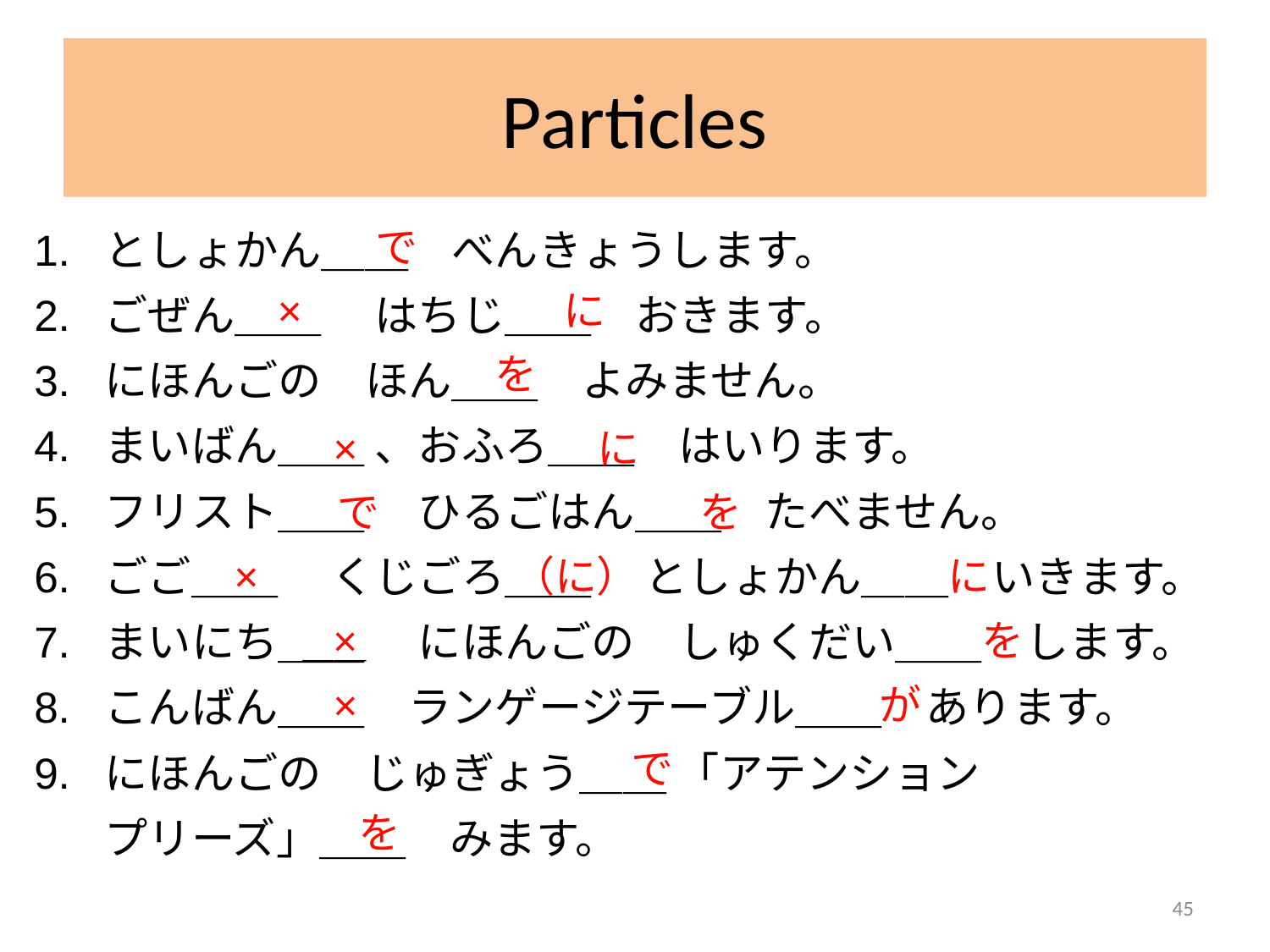

# Particles
で
としょかん＿＿　べんきょうします。
ごぜん＿＿ 　はちじ＿＿　おきます。
にほんごの　ほん＿＿　よみません。
まいばん＿＿ 、おふろ＿＿　はいります。
フリスト＿＿ 　ひるごはん＿＿　たべません。
ごご＿＿ 　くじごろ＿＿ 　としょかん＿＿　いきます。
まいにち＿＿ 　にほんごの　しゅくだい＿＿　します。
こんばん＿＿　ランゲージテーブル＿＿　あります。
にほんごの　じゅぎょう＿＿ 「アテンション
　	プリーズ」＿＿　みます。
×
に
を
×
に
で
を
×
（に）
に
×
を
＿＿
×
が
で
を
45